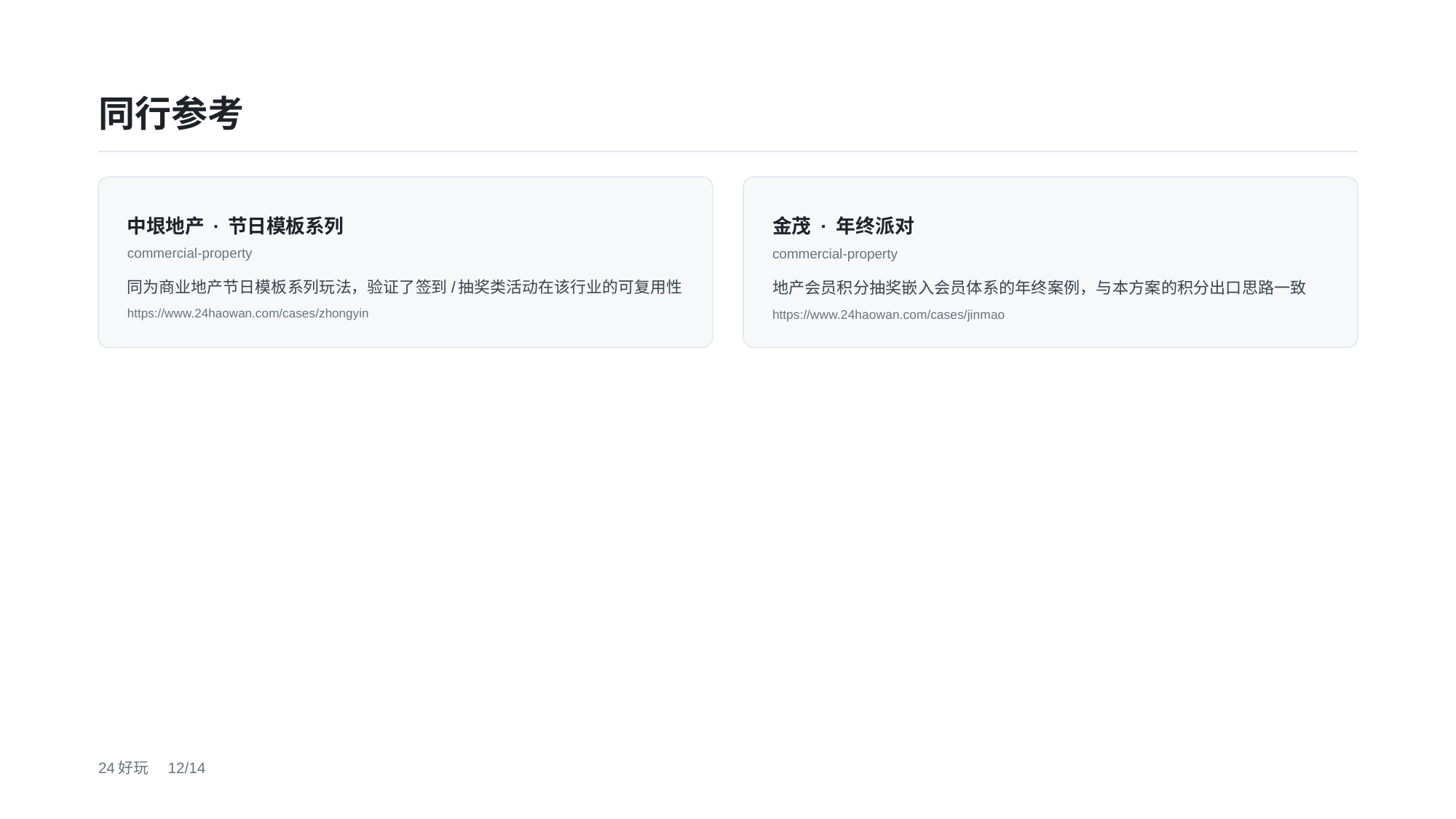

同行参考

中垠地产 · 节日模板系列
commercial-property
同为商业地产节日模板系列玩法，验证了签到/抽奖类活动在该行业的可复用性
https://www.24haowan.com/cases/zhongyin
金茂 · 年终派对
commercial-property
地产会员积分抽奖嵌入会员体系的年终案例，与本方案的积分出口思路一致
https://www.24haowan.com/cases/jinmao
24好玩　12/14